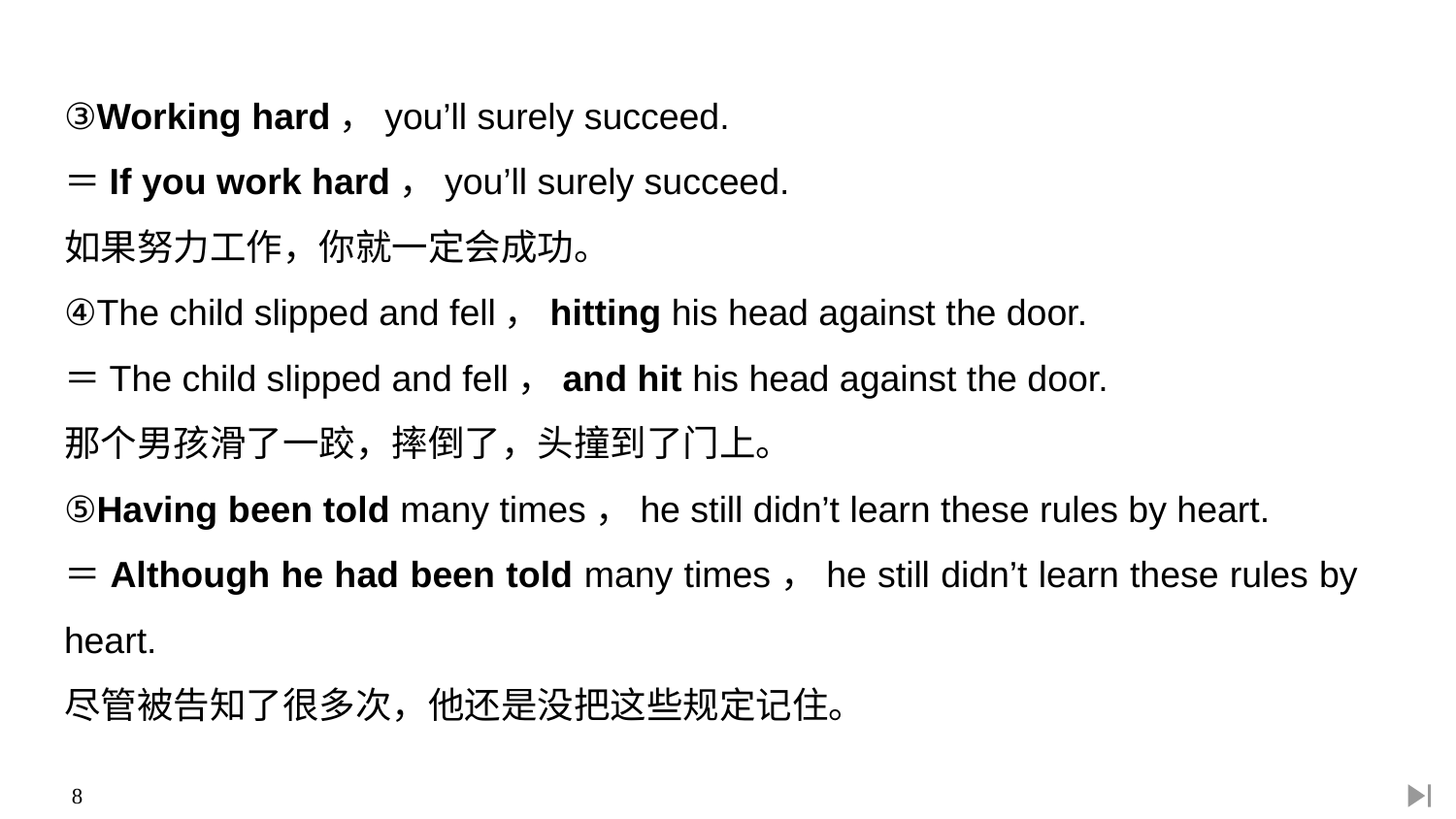

③Working hard，you’ll surely succeed.
＝If you work hard，you’ll surely succeed.
如果努力工作，你就一定会成功。
④The child slipped and fell，hitting his head against the door.
＝The child slipped and fell，and hit his head against the door.
那个男孩滑了一跤，摔倒了，头撞到了门上。
⑤Having been told many times，he still didn’t learn these rules by heart.
＝Although he had been told many times，he still didn’t learn these rules by heart.
尽管被告知了很多次，他还是没把这些规定记住。